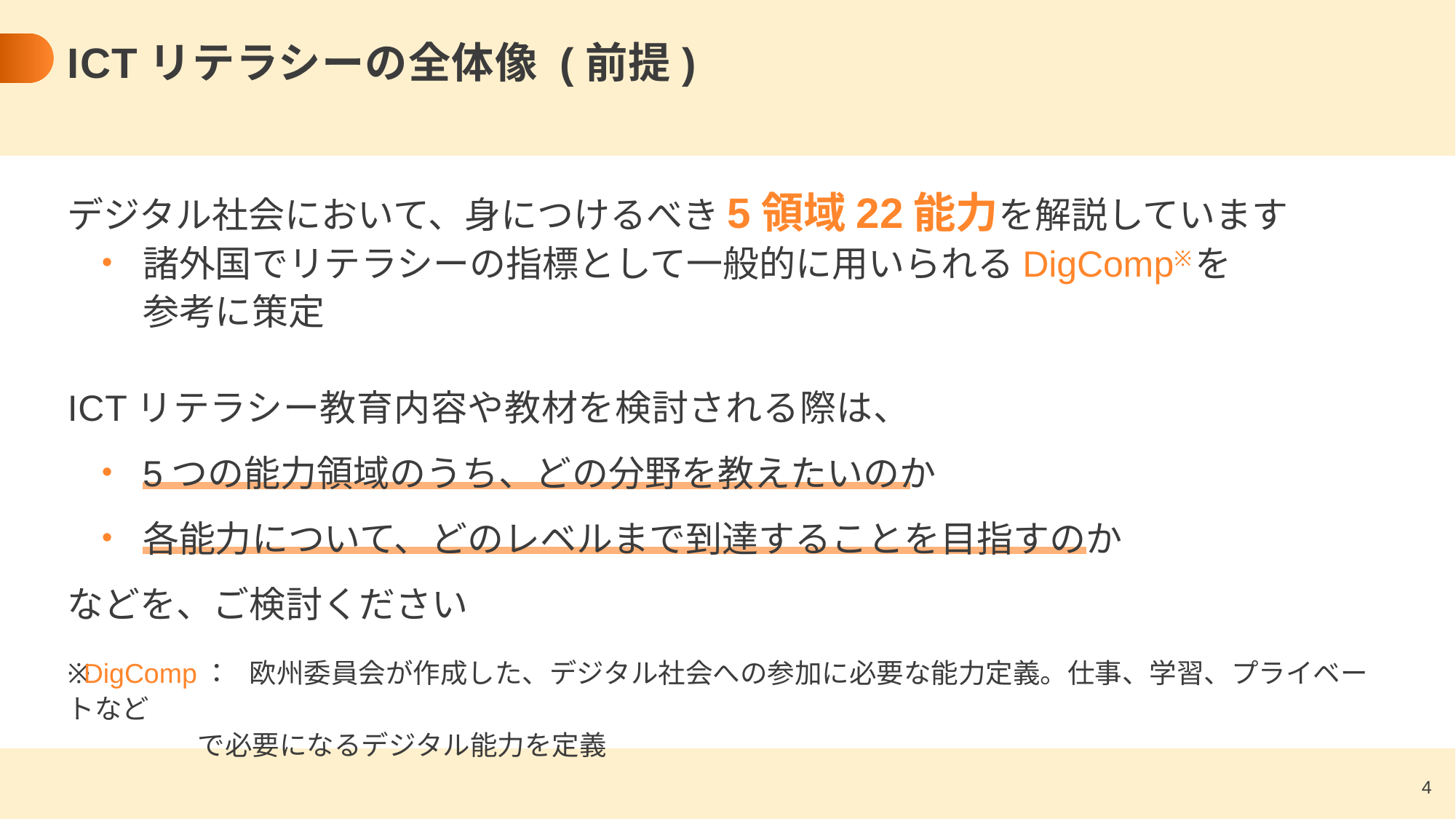

# ICTリテラシーの全体像 (前提)

デジタル社会において、身につけるべき5領域22能力を解説しています
諸外国でリテラシーの指標として一般的に用いられるDigComp※を
参考に策定

ICTリテラシー教育内容や教材を検討される際は、
5つの能力領域のうち、どの分野を教えたいのか
各能力について、どのレベルまで到達することを目指すのか
などを、ご検討ください
※DigComp：	欧州委員会が作成した、デジタル社会への参加に必要な能力定義。仕事、学習、プライベートなど
                    で必要になるデジタル能力を定義